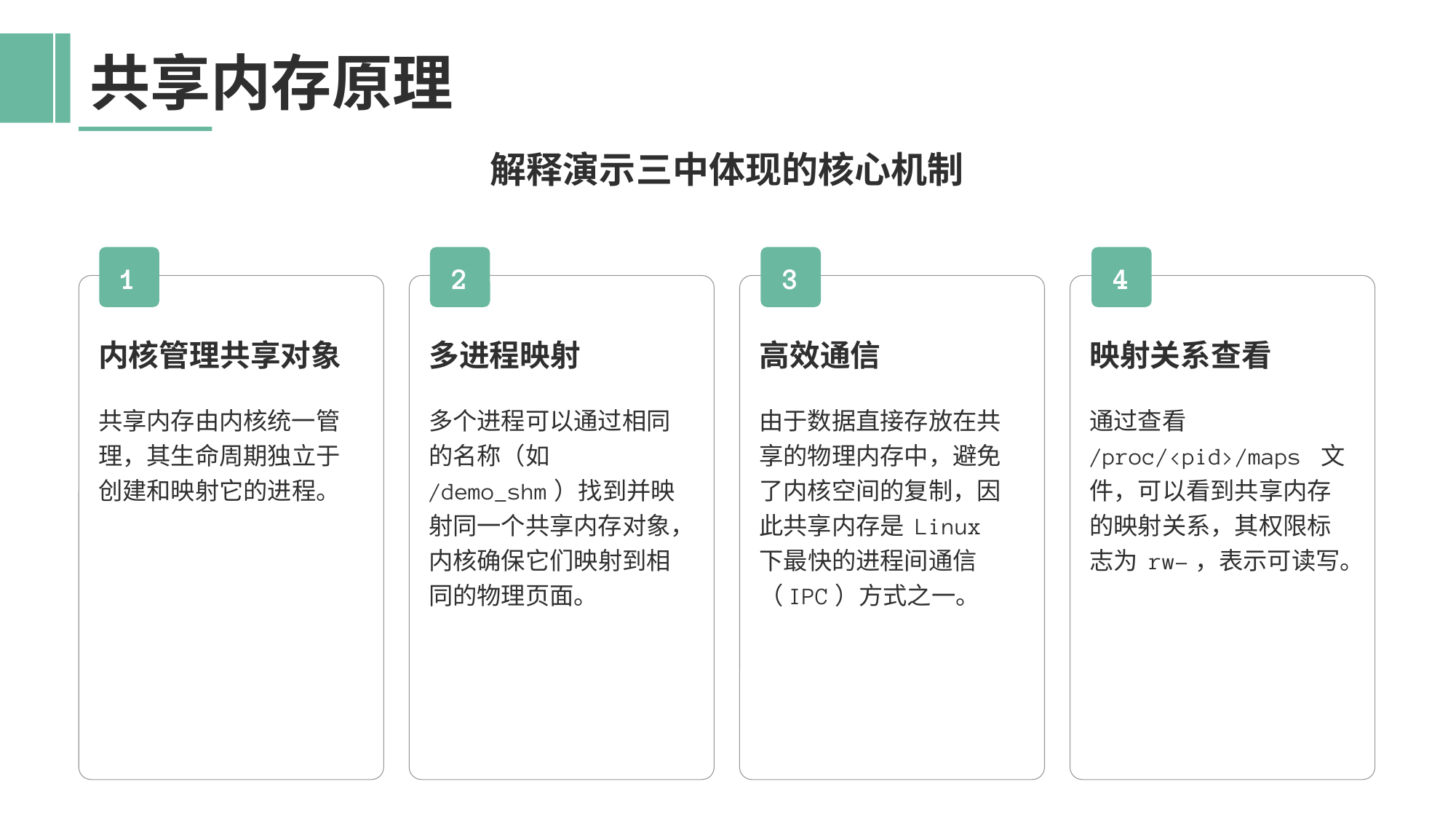

共享内存原理
解释演示三中体现的核心机制
1

内核管理共享对象
共享内存由内核统一管理，其生命周期独立于创建和映射它的进程。
2

多进程映射
多个进程可以通过相同的名称（如 /demo_shm）找到并映射同一个共享内存对象，内核确保它们映射到相同的物理页面。
3

高效通信
由于数据直接存放在共享的物理内存中，避免了内核空间的复制，因此共享内存是 Linux 下最快的进程间通信（IPC）方式之一。
4

映射关系查看
通过查看 /proc/<pid>/maps 文件，可以看到共享内存的映射关系，其权限标志为 rw-，表示可读写。